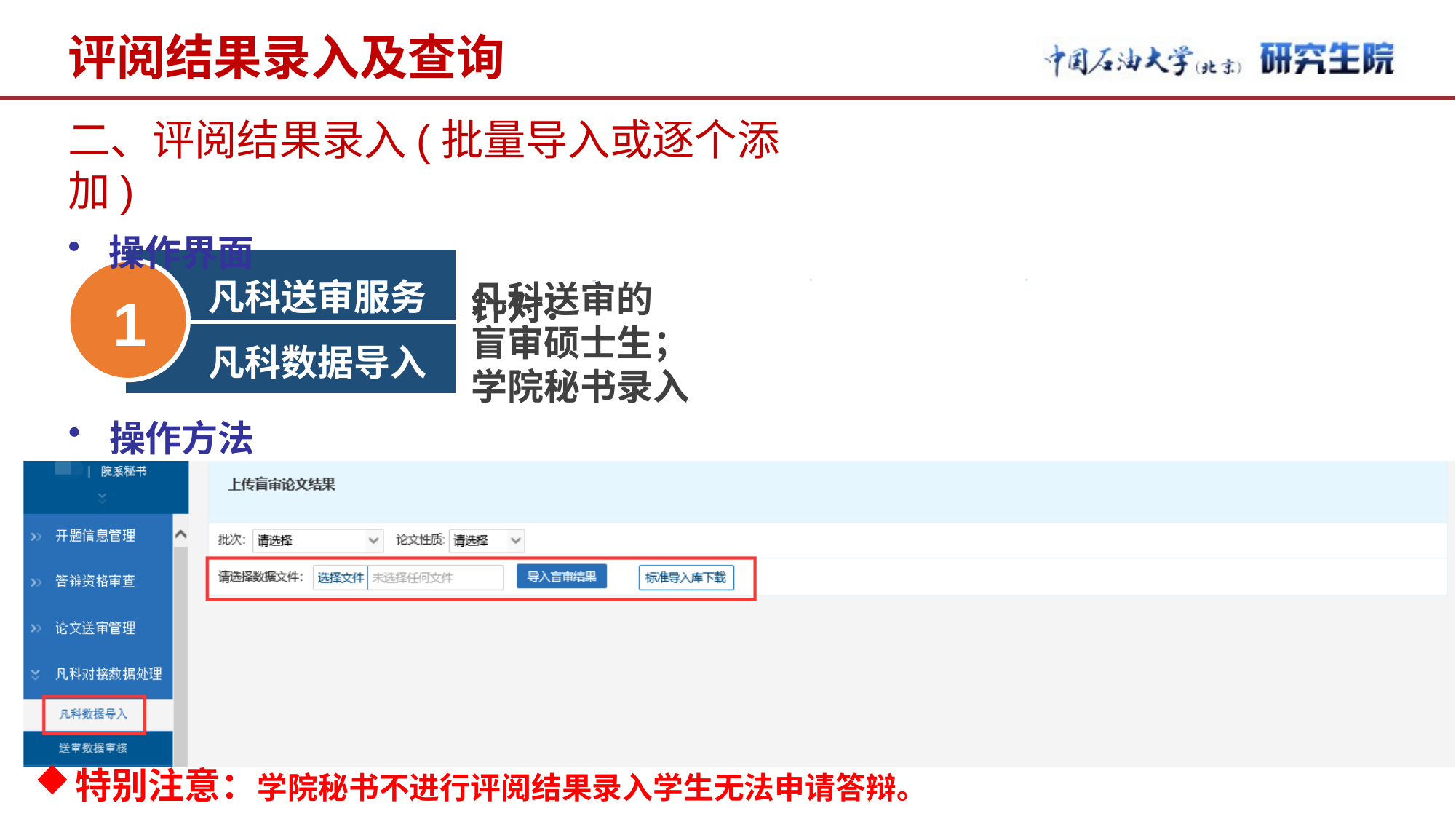

# 评阅结果录入及查询
二、评阅结果录入(批量导入或逐个添加)
操作界面
针对：

凡科送审服务
凡科送审的

1
盲审硕士生；
学院秘书录入

凡科数据导入
操作方法

特别注意：学院秘书不进行评阅结果录入学生无法申请答辩。